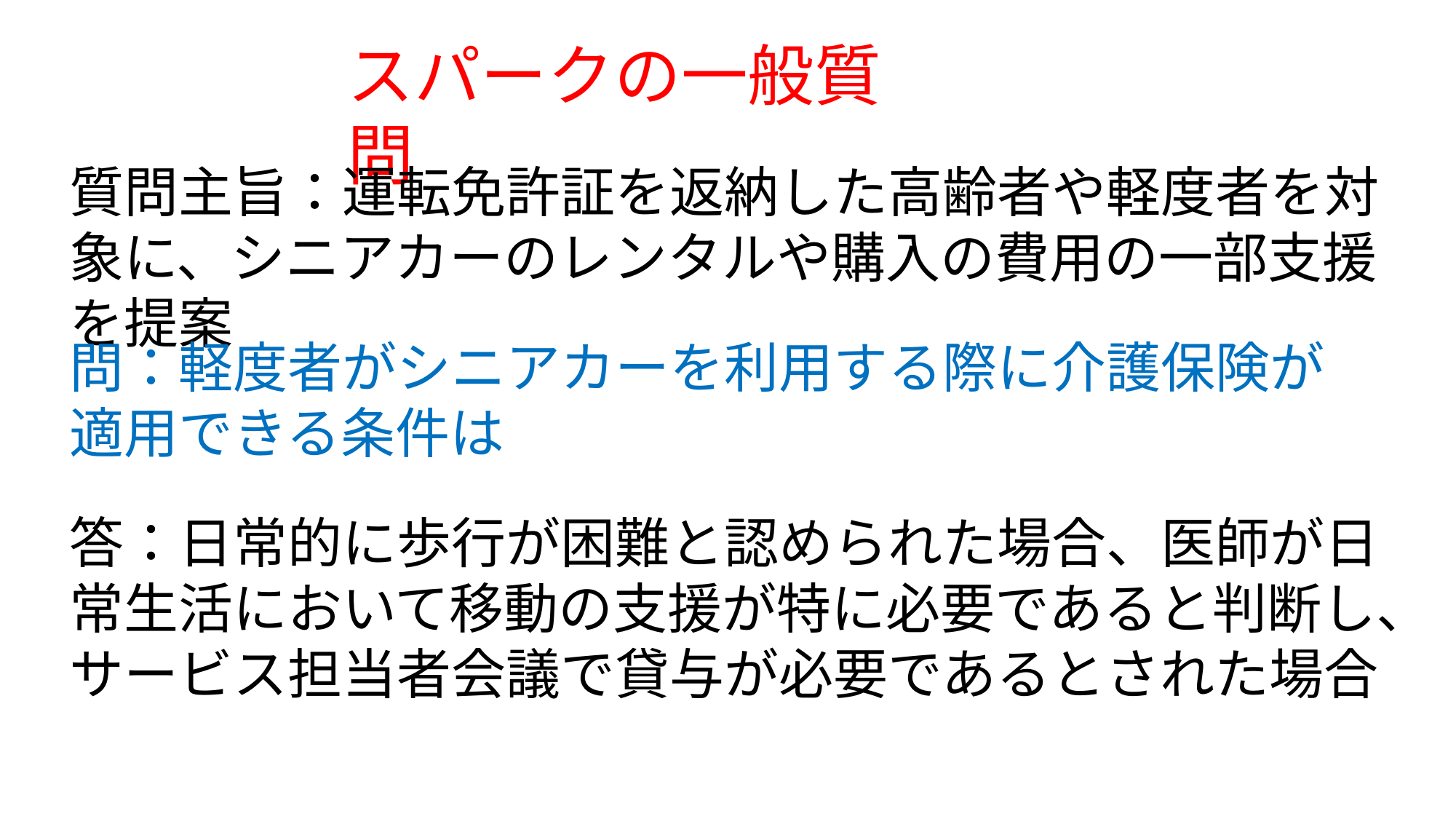

スパークの一般質問
質問主旨：運転免許証を返納した高齢者や軽度者を対象に、シニアカーのレンタルや購入の費用の一部支援を提案
問：軽度者がシニアカーを利用する際に介護保険が適用できる条件は
答：日常的に歩行が困難と認められた場合、医師が日常生活において移動の支援が特に必要であると判断し、サービス担当者会議で貸与が必要であるとされた場合